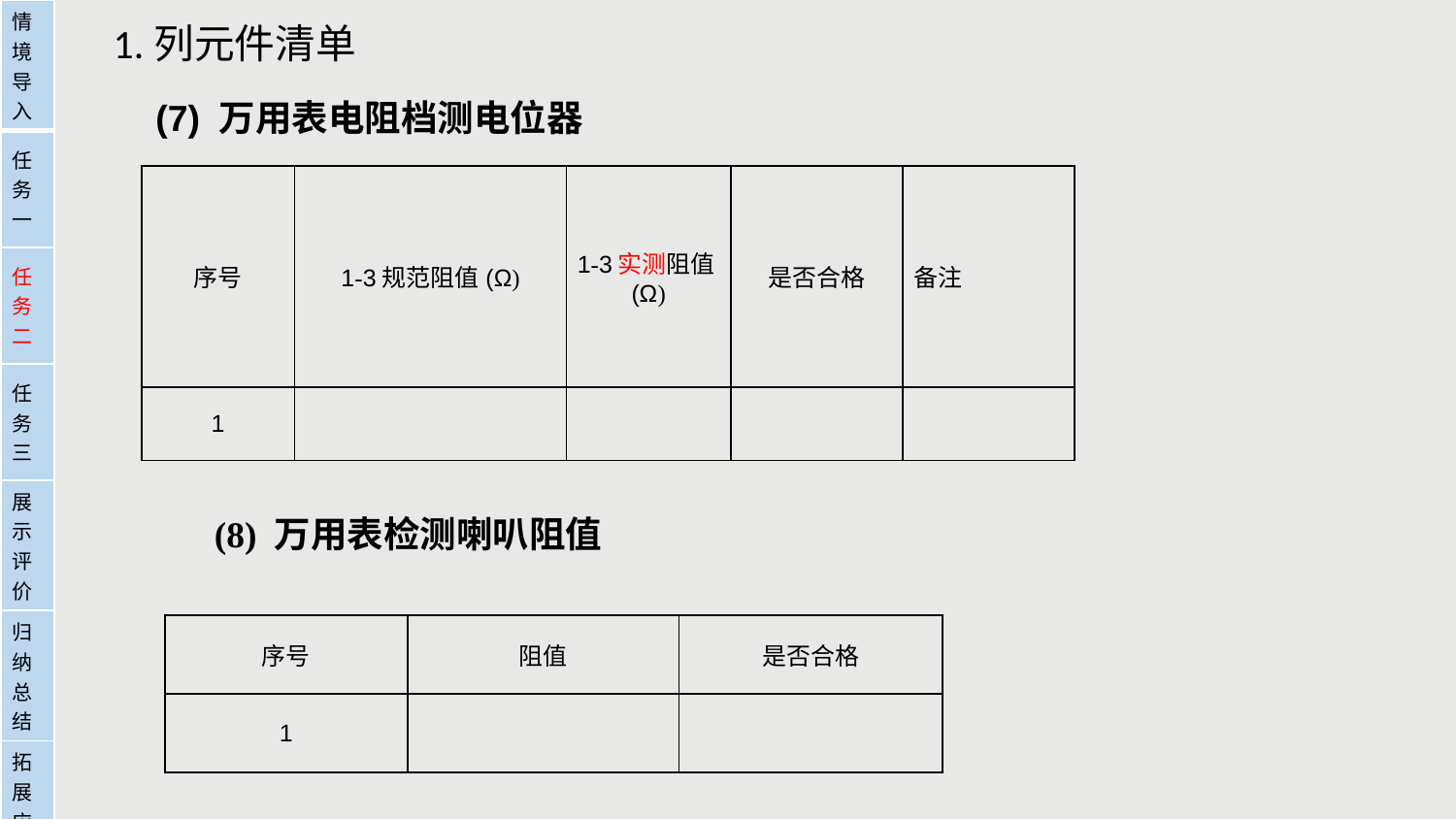

| 情境导入 |
| --- |
| 任务一 |
| 任务二 |
| 任务三 |
| 展示评价 |
| 归纳总结 |
| 拓展应用 |
1.列元件清单
(7) 万用表电阻档测电位器
| 序号 | 1-3规范阻值(Ω) | 1-3实测阻值(Ω) | 是否合格 | 备注 |
| --- | --- | --- | --- | --- |
| 1 |  |  |  |  |
	(8) 万用表检测喇叭阻值
| 序号 | 阻值 | 是否合格 |
| --- | --- | --- |
| 1 |  |  |